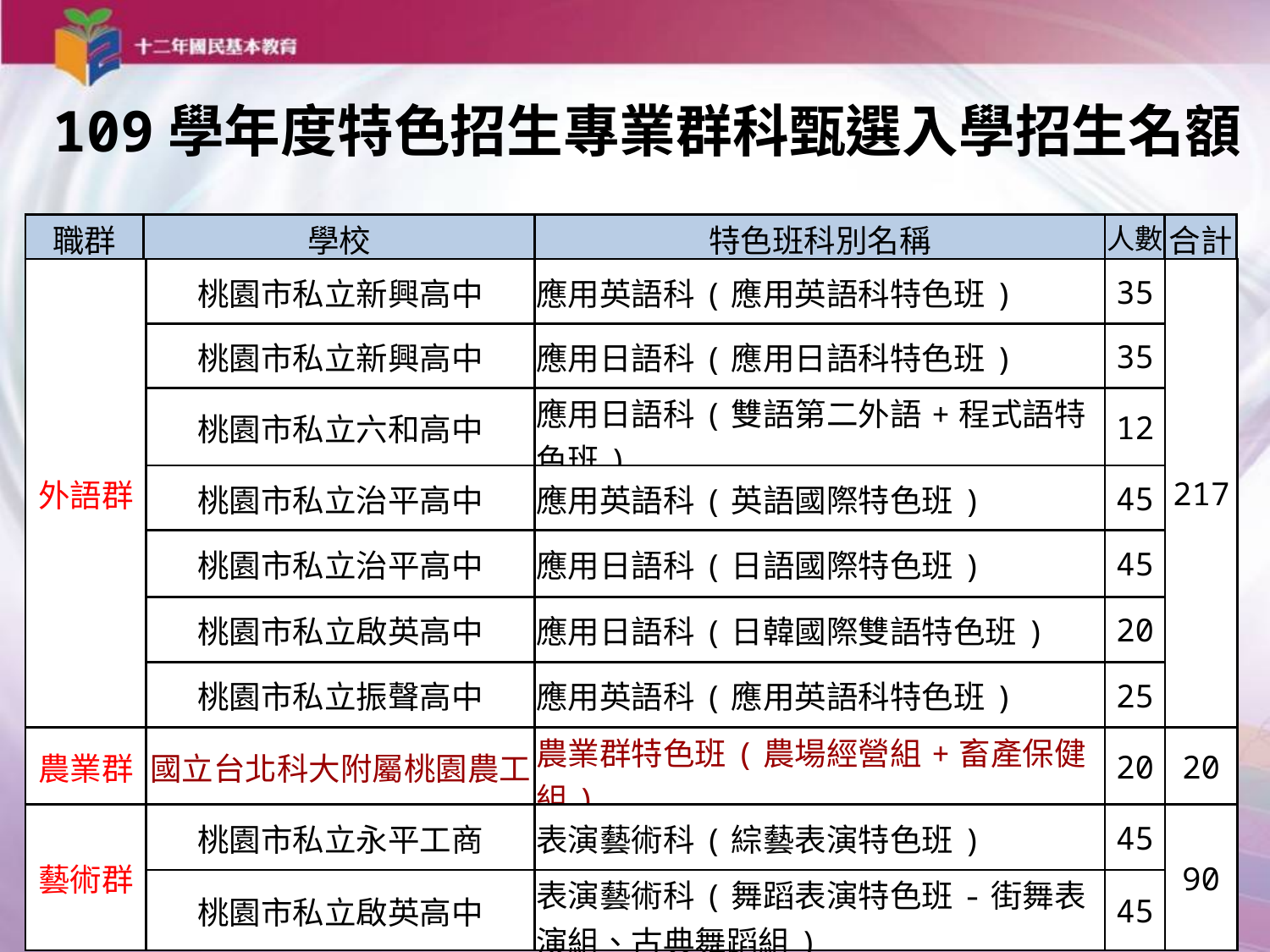

109學年度特色招生專業群科甄選入學招生名額
| 職群 | 學校 | 特色班科別名稱 | 人數 | 合計 |
| --- | --- | --- | --- | --- |
| 外語群 | 桃園市私立新興高中 | 應用英語科(應用英語科特色班) | 35 | 217 |
| --- | --- | --- | --- | --- |
|  | 桃園市私立新興高中 | 應用日語科(應用日語科特色班) | 35 |  |
|  | 桃園市私立六和高中 | 應用日語科(雙語第二外語+程式語特色班) | 12 |  |
|  | 桃園市私立治平高中 | 應用英語科(英語國際特色班) | 45 |  |
|  | 桃園市私立治平高中 | 應用日語科(日語國際特色班) | 45 |  |
|  | 桃園市私立啟英高中 | 應用日語科(日韓國際雙語特色班) | 20 |  |
|  | 桃園市私立振聲高中 | 應用英語科(應用英語科特色班) | 25 |  |
| 農業群 | 國立台北科大附屬桃園農工 | 農業群特色班(農場經營組+畜產保健組) | 20 | 20 |
| 藝術群 | 桃園市私立永平工商 | 表演藝術科(綜藝表演特色班) | 45 | 90 |
|  | 桃園市私立啟英高中 | 表演藝術科(舞蹈表演特色班-街舞表演組、古典舞蹈組) | 45 |  |